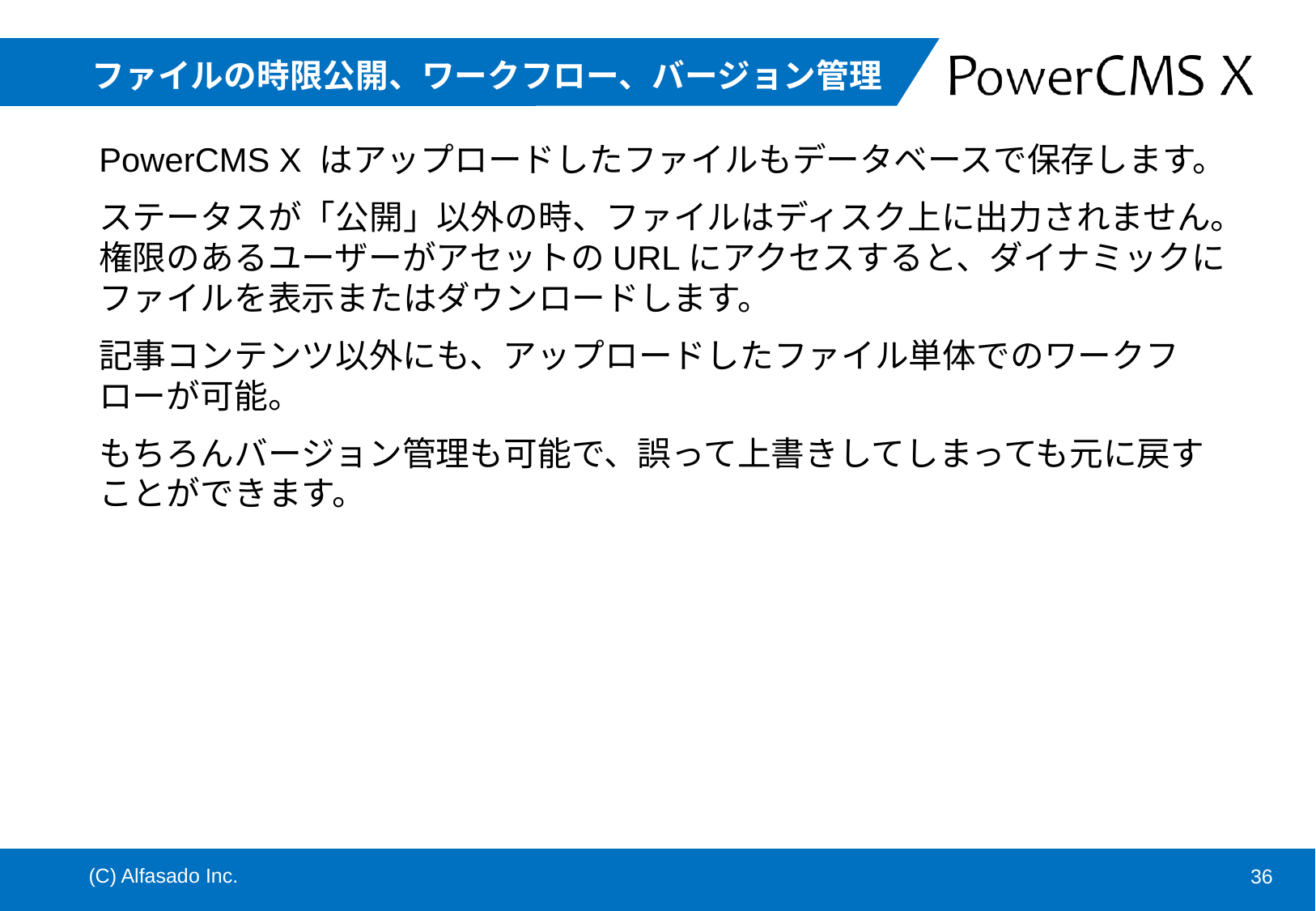

# ファイルの時限公開、ワークフロー、バージョン管理
PowerCMS X はアップロードしたファイルもデータベースで保存します。
ステータスが「公開」以外の時、ファイルはディスク上に出力されません。権限のあるユーザーがアセットのURLにアクセスすると、ダイナミックにファイルを表示またはダウンロードします。
記事コンテンツ以外にも、アップロードしたファイル単体でのワークフローが可能。
もちろんバージョン管理も可能で、誤って上書きしてしまっても元に戻すことができます。
(C) Alfasado Inc.
36